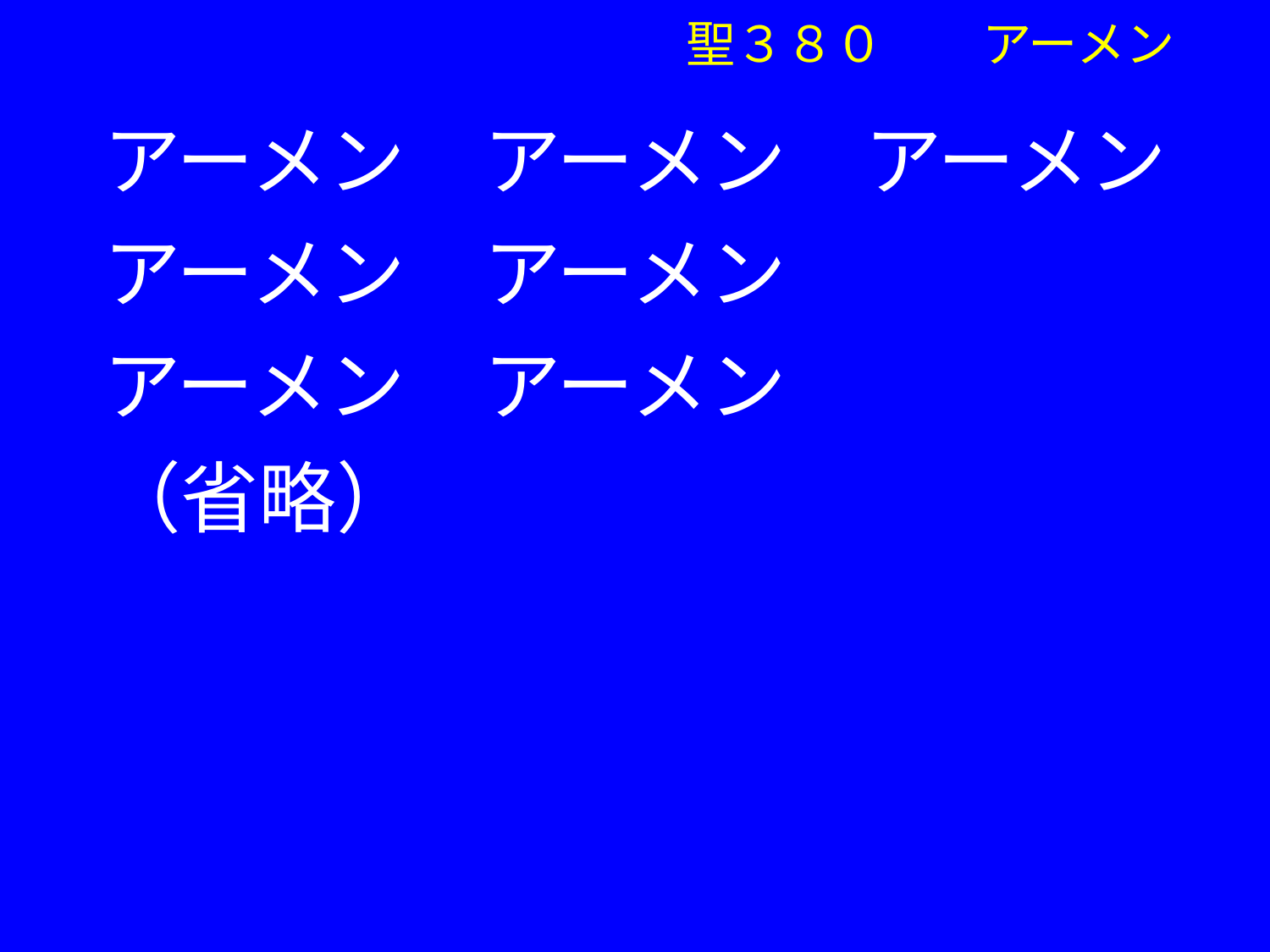

アーメン　アーメン　アーメン
アーメン　アーメン
アーメン　アーメン
（省略）

聖３８０　　アーメン